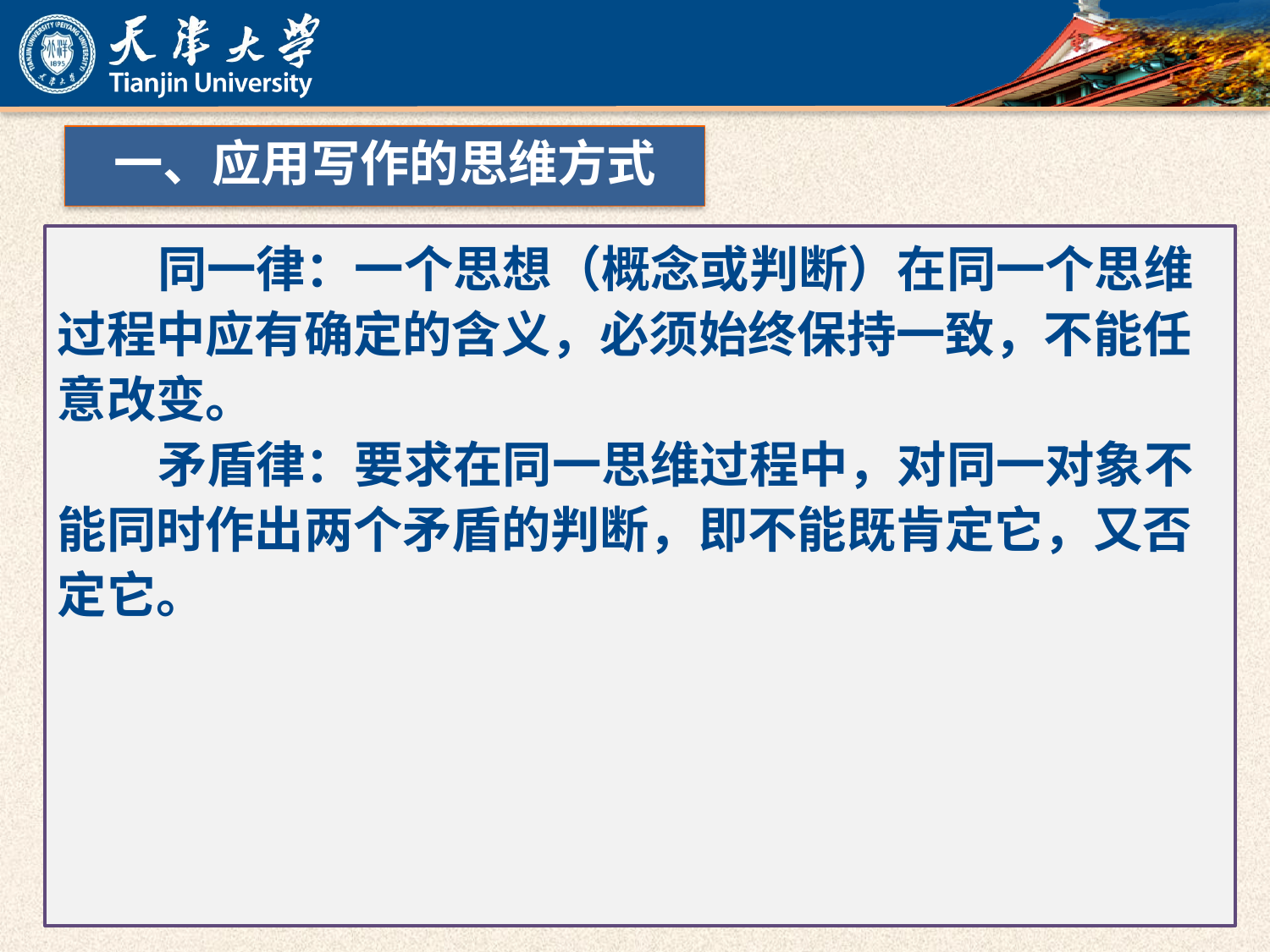

一、应用写作的思维方式
同一律：一个思想（概念或判断）在同一个思维过程中应有确定的含义，必须始终保持一致，不能任意改变。
矛盾律：要求在同一思维过程中，对同一对象不能同时作出两个矛盾的判断，即不能既肯定它，又否定它。